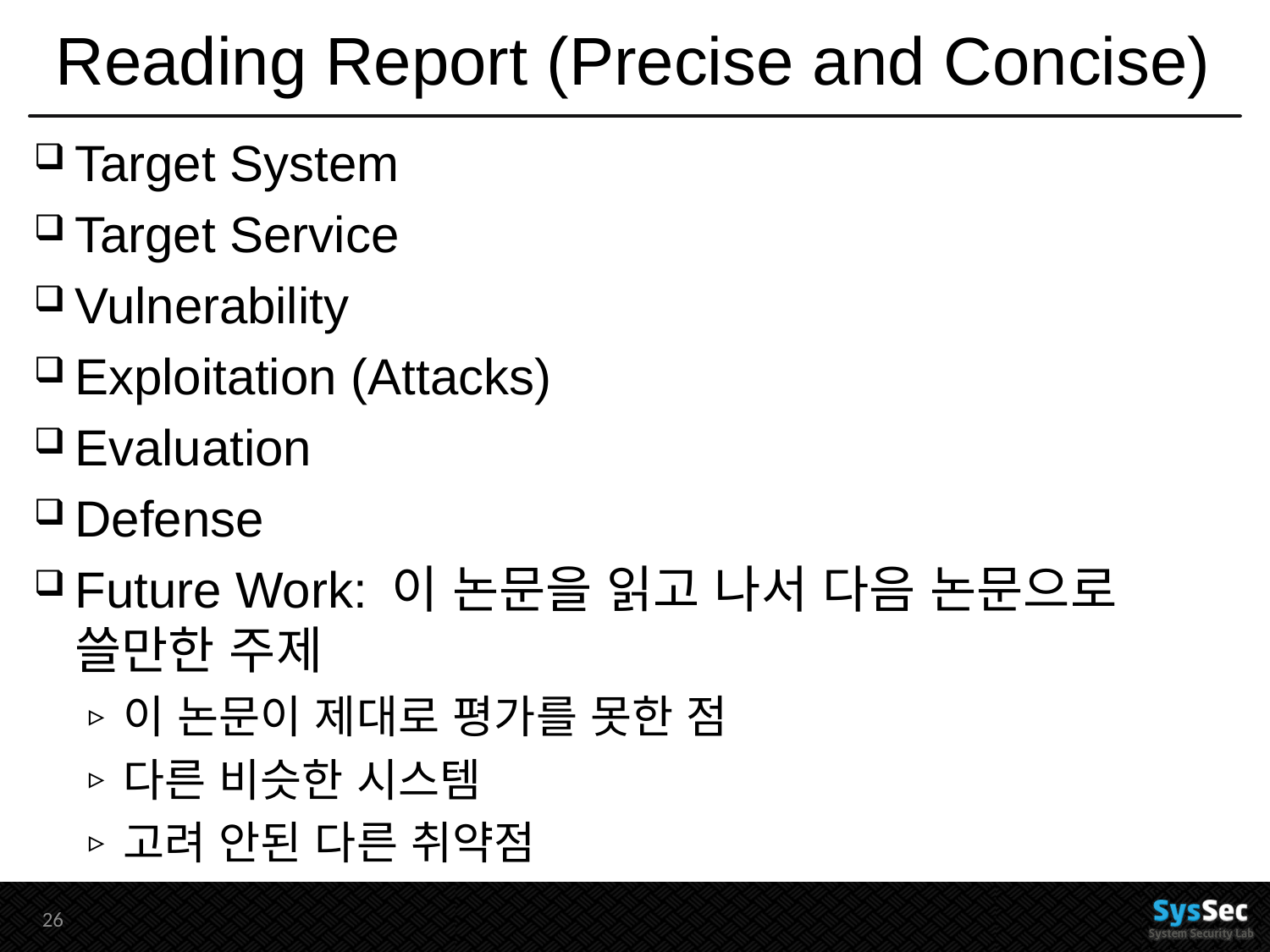

# Reading Report (Precise and Concise)
Target System
Target Service
Vulnerability
Exploitation (Attacks)
Evaluation
Defense
Future Work: 이 논문을 읽고 나서 다음 논문으로 쓸만한 주제
이 논문이 제대로 평가를 못한 점
다른 비슷한 시스템
고려 안된 다른 취약점
26